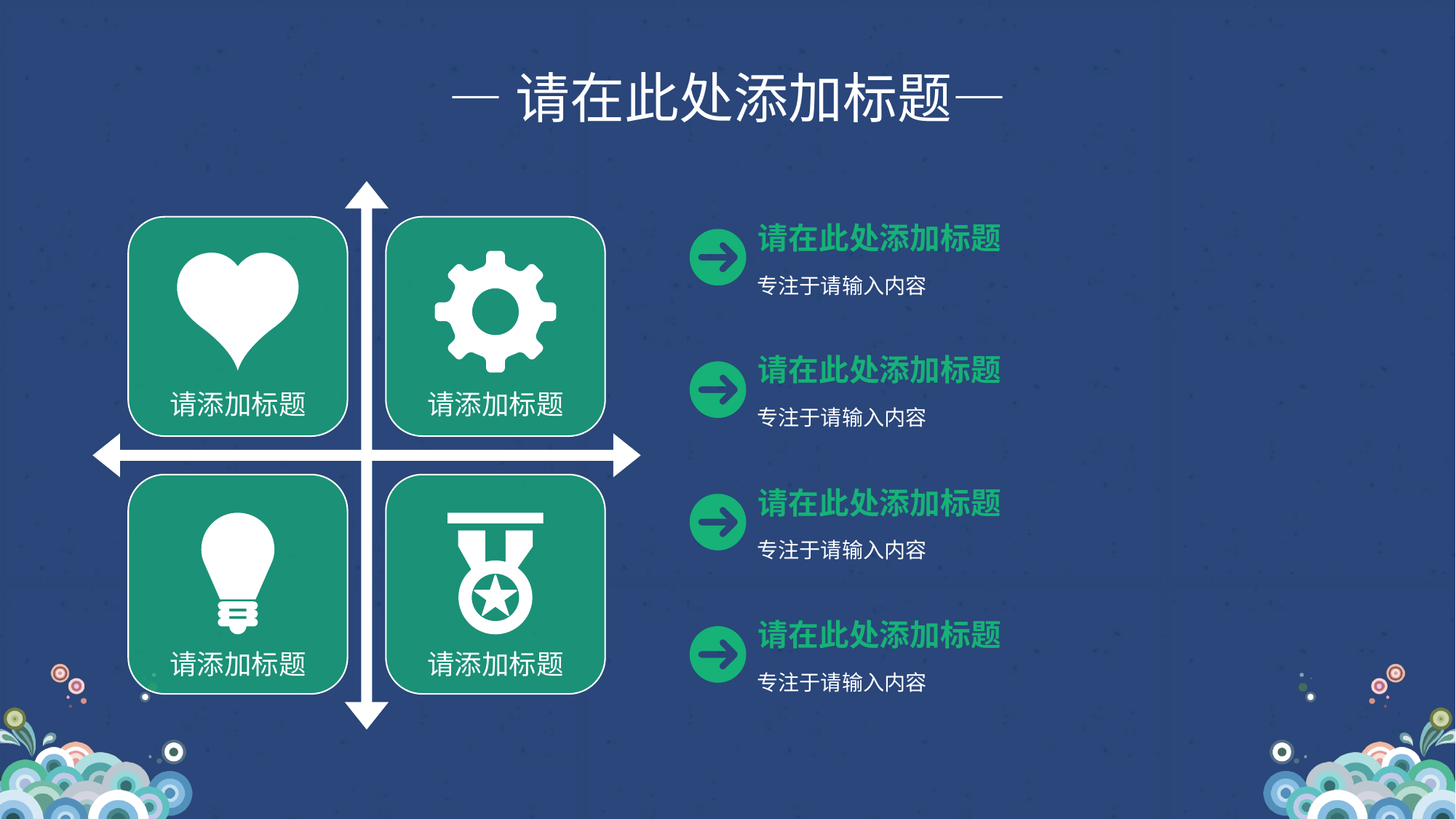

—请在此处添加标题—

请在此处添加标题

专注于请输入内容
请在此处添加标题

请添加标题
请添加标题
专注于请输入内容

请在此处添加标题

专注于请输入内容
请在此处添加标题

请添加标题
请添加标题
专注于请输入内容